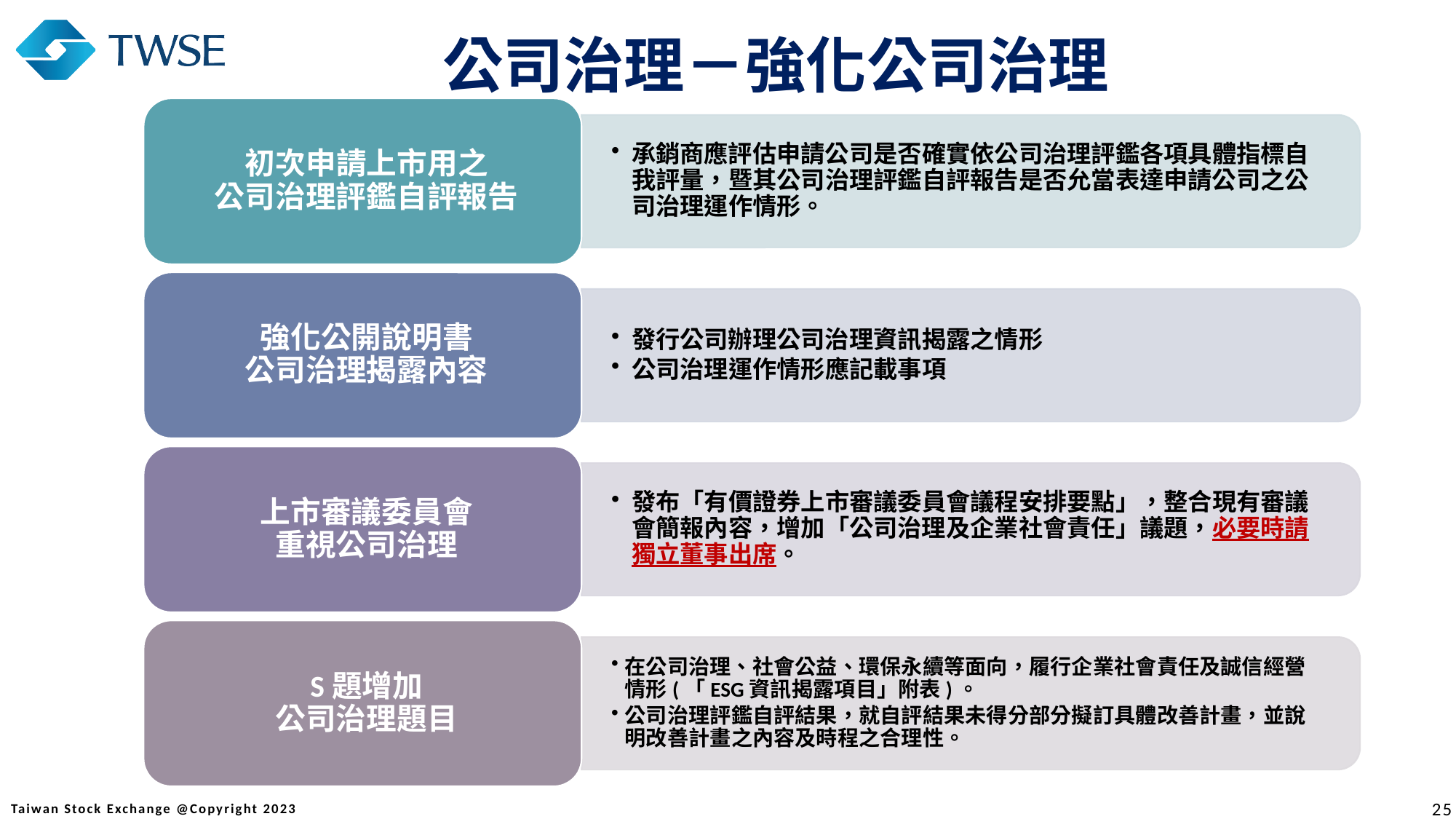

公司治理－強化公司治理
承銷商應評估申請公司是否確實依公司治理評鑑各項具體指標自我評量，暨其公司治理評鑑自評報告是否允當表達申請公司之公司治理運作情形。
初次申請上市用之
公司治理評鑑自評報告
發行公司辦理公司治理資訊揭露之情形
公司治理運作情形應記載事項
強化公開說明書
公司治理揭露內容
發布「有價證券上市審議委員會議程安排要點」，整合現有審議會簡報內容，增加「公司治理及企業社會責任」議題，必要時請獨立董事出席。
上市審議委員會
重視公司治理
在公司治理、社會公益、環保永續等面向，履行企業社會責任及誠信經營情形(「ESG資訊揭露項目」附表)。
公司治理評鑑自評結果，就自評結果未得分部分擬訂具體改善計畫，並說明改善計畫之內容及時程之合理性。
S題增加
公司治理題目
25